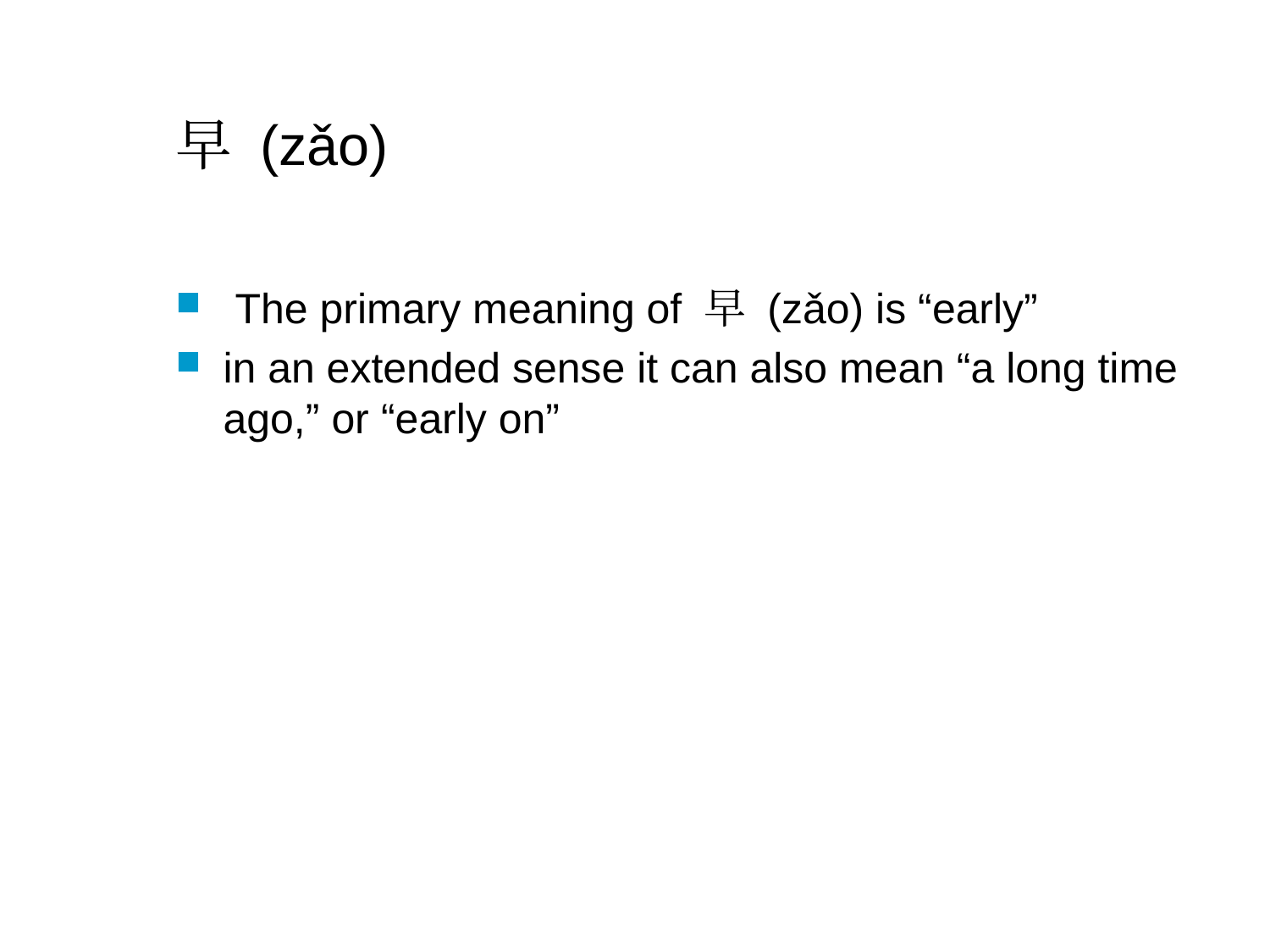

# 早 (zǎo)
 The primary meaning of 早 (zǎo) is “early”
in an extended sense it can also mean “a long time ago,” or “early on”